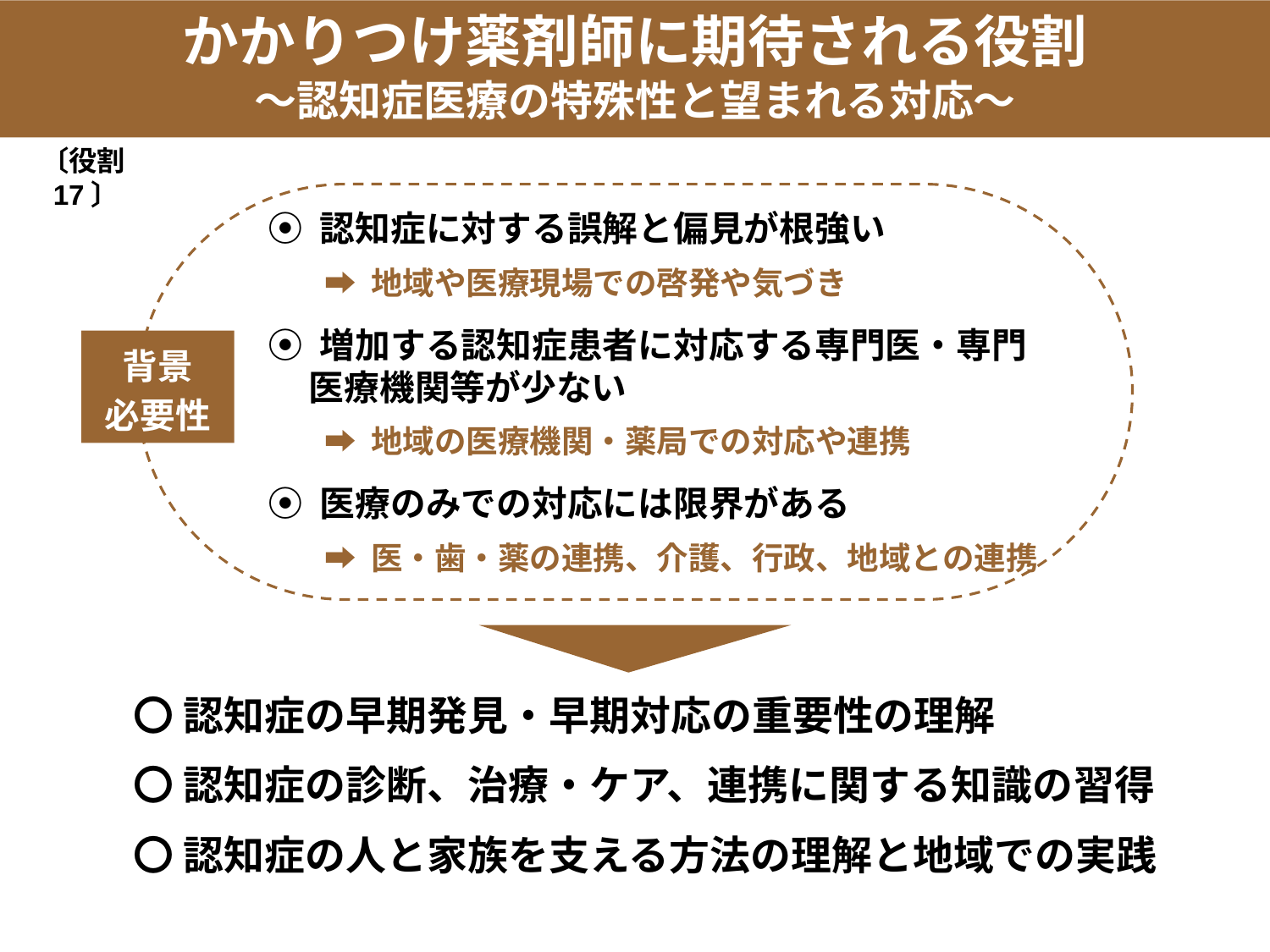

かかりつけ薬剤師に期待される役割
～認知症医療の特殊性と望まれる対応～
〔役割17〕

⦿ 認知症に対する誤解と偏見が根強い
       ➡ 地域や医療現場での啓発や気づき
⦿ 増加する認知症患者に対応する専門医・専門
    医療機関等が少ない
       ➡ 地域の医療機関・薬局での対応や連携
⦿ 医療のみでの対応には限界がある
       ➡ 医・歯・薬の連携、介護、行政、地域との連携
背景
必要性

〇 認知症の早期発見・早期対応の重要性の理解
〇 認知症の診断、治療・ケア、連携に関する知識の習得
〇 認知症の人と家族を支える方法の理解と地域での実践